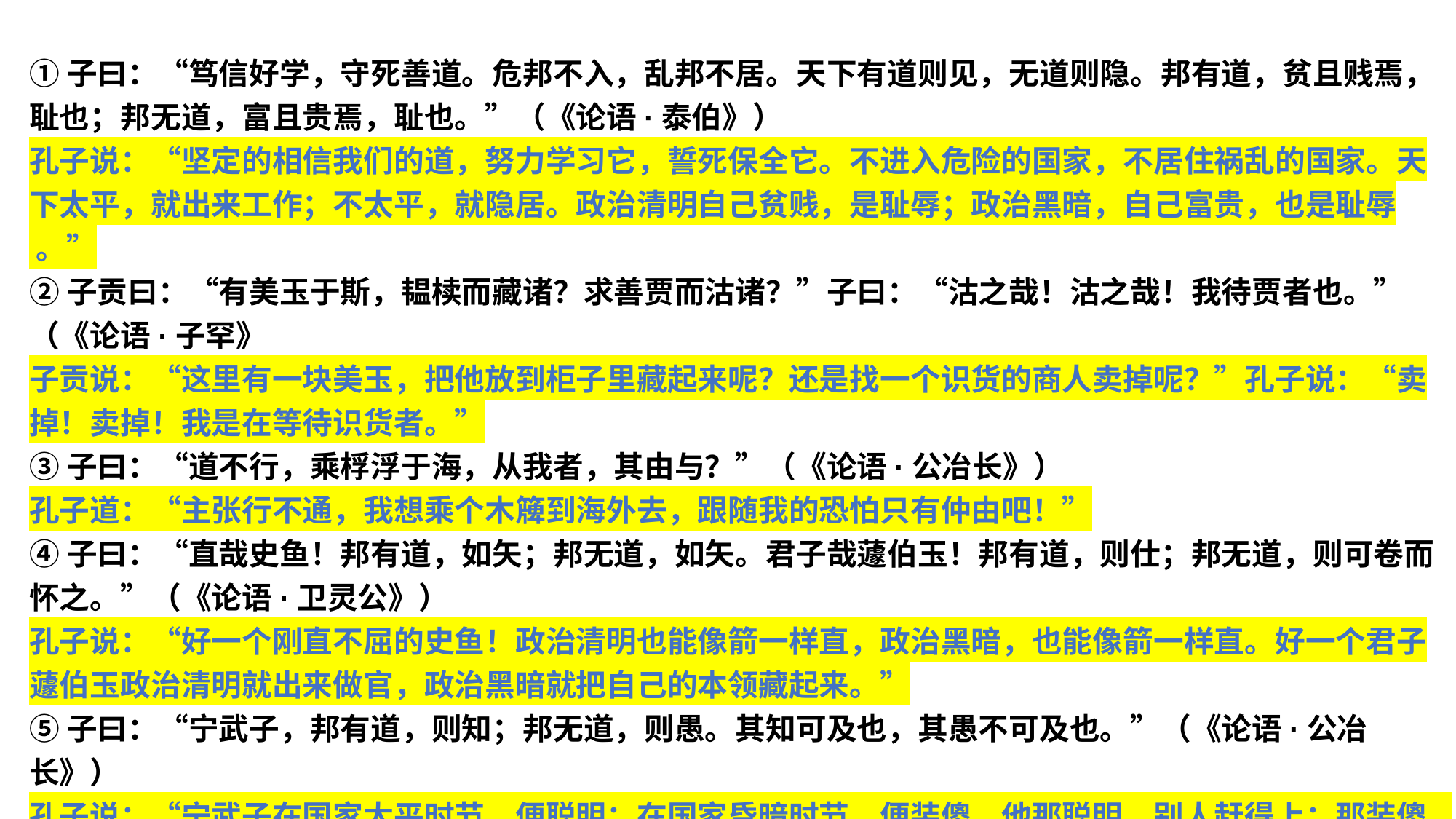

①子曰：“笃信好学，守死善道。危邦不入，乱邦不居。天下有道则见，无道则隐。邦有道，贫且贱焉，耻也；邦无道，富且贵焉，耻也。”（《论语·泰伯》）
孔子说：“坚定的相信我们的道，努力学习它，誓死保全它。不进入危险的国家，不居住祸乱的国家。天下太平，就出来工作；不太平，就隐居。政治清明自己贫贱，是耻辱；政治黑暗，自己富贵，也是耻辱 。”
②子贡曰：“有美玉于斯，韫椟而藏诸？求善贾而沽诸？”子曰：“沽之哉！沽之哉！我待贾者也。”（《论语·子罕》
子贡说：“这里有一块美玉，把他放到柜子里藏起来呢？还是找一个识货的商人卖掉呢？”孔子说：“卖掉！卖掉！我是在等待识货者。”
③子曰：“道不行，乘桴浮于海，从我者，其由与？”（《论语·公冶长》）
孔子道：“主张行不通，我想乘个木簰到海外去，跟随我的恐怕只有仲由吧！”
④子曰：“直哉史鱼！邦有道，如矢；邦无道，如矢。君子哉蘧伯玉！邦有道，则仕；邦无道，则可卷而怀之。”（《论语·卫灵公》）
孔子说：“好一个刚直不屈的史鱼！政治清明也能像箭一样直，政治黑暗，也能像箭一样直。好一个君子蘧伯玉政治清明就出来做官，政治黑暗就把自己的本领藏起来。”
⑤子曰：“宁武子，邦有道，则知；邦无道，则愚。其知可及也，其愚不可及也。”（《论语·公冶长》）
孔子说：“宁武子在国家太平时节，便聪明；在国家昏暗时节，便装傻。他那聪明，别人赶得上；那装傻，别人赶不上。”